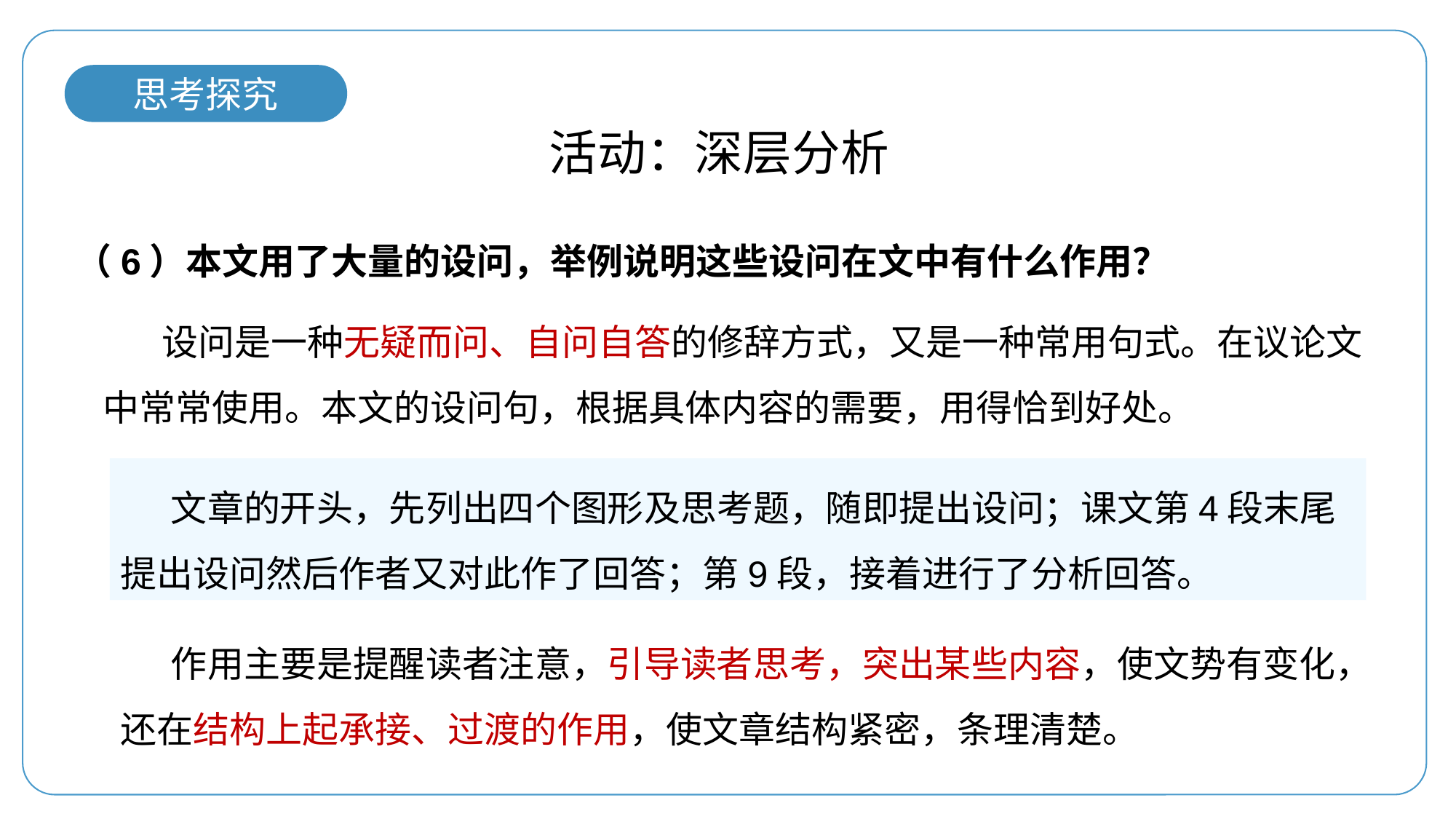

思考探究
活动：深层分析
   （6）本文用了大量的设问，举例说明这些设问在文中有什么作用？
   设问是一种无疑而问、自问自答的修辞方式，又是一种常用句式。在议论文中常常使用。本文的设问句，根据具体内容的需要，用得恰到好处。
  文章的开头，先列出四个图形及思考题，随即提出设问；课文第4段末尾提出设问然后作者又对此作了回答；第9段，接着进行了分析回答。
  作用主要是提醒读者注意，引导读者思考，突出某些内容，使文势有变化，还在结构上起承接、过渡的作用，使文章结构紧密，条理清楚。